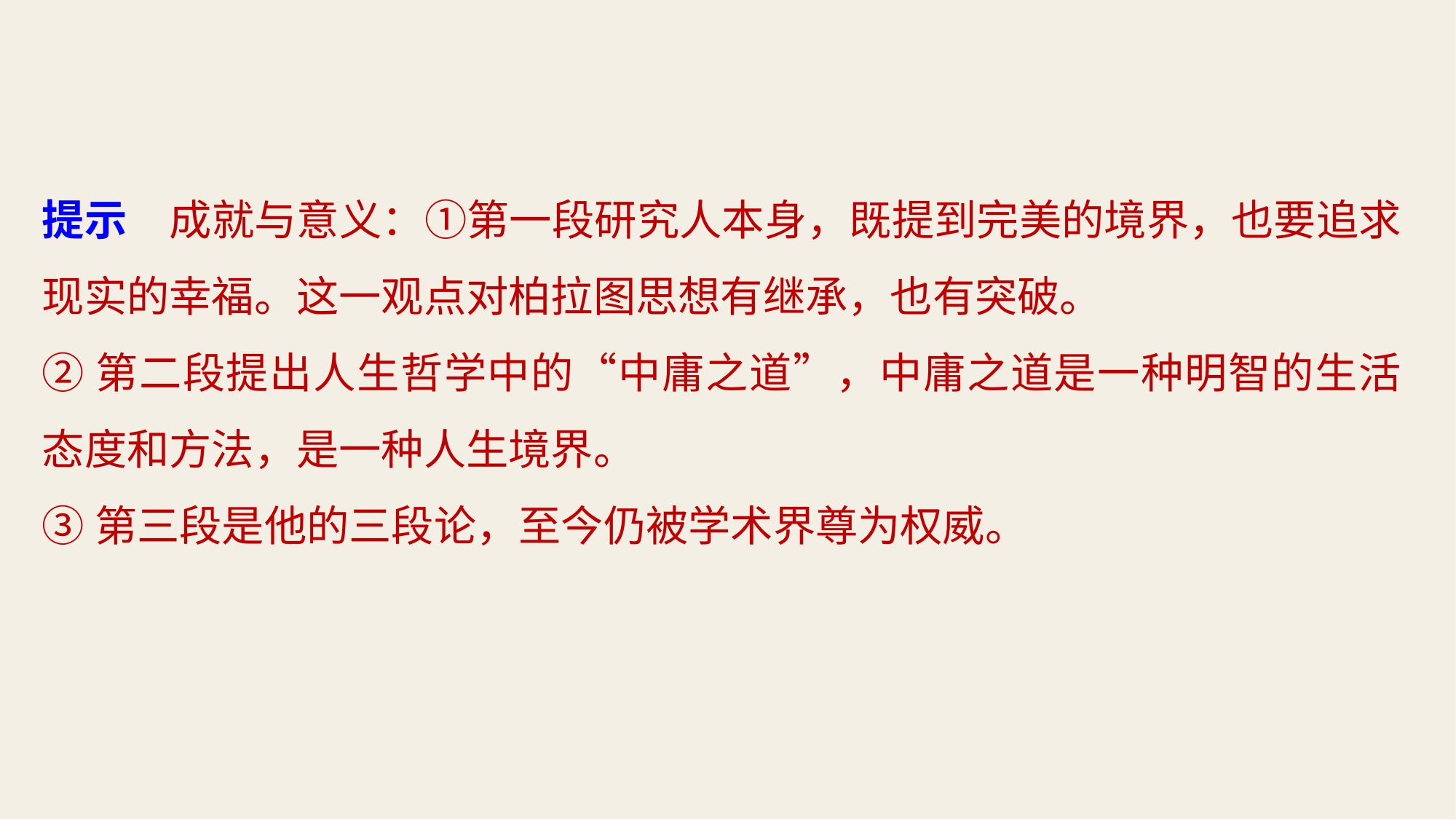

提示　成就与意义：①第一段研究人本身，既提到完美的境界，也要追求现实的幸福。这一观点对柏拉图思想有继承，也有突破。
②第二段提出人生哲学中的“中庸之道”，中庸之道是一种明智的生活态度和方法，是一种人生境界。
③第三段是他的三段论，至今仍被学术界尊为权威。